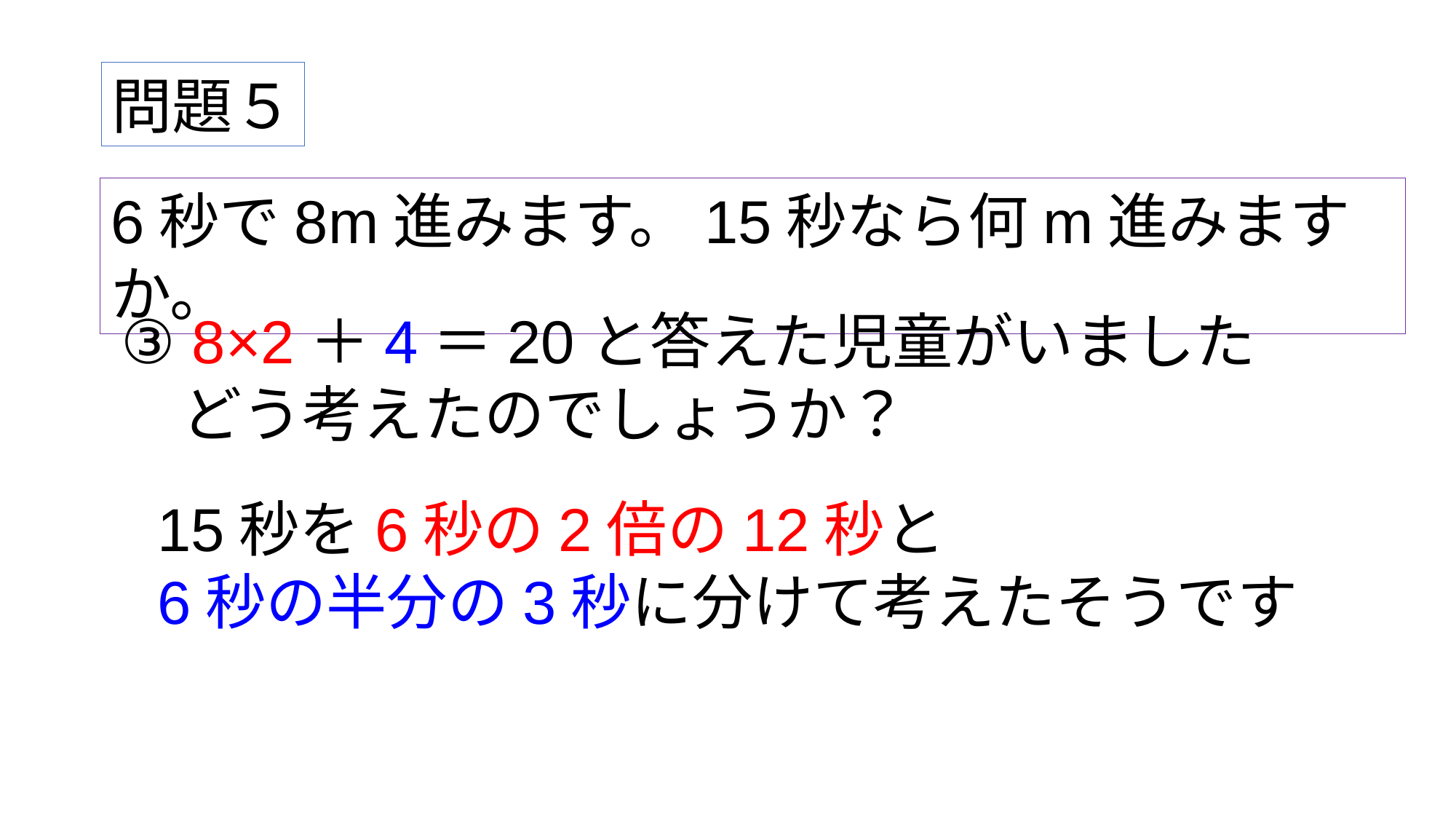

問題５
6秒で8m進みます。15秒なら何m進みますか。
③ 8×2＋4＝20と答えた児童がいました
　どう考えたのでしょうか？
15秒を6秒の2倍の12秒と
6秒の半分の3秒に分けて考えたそうです